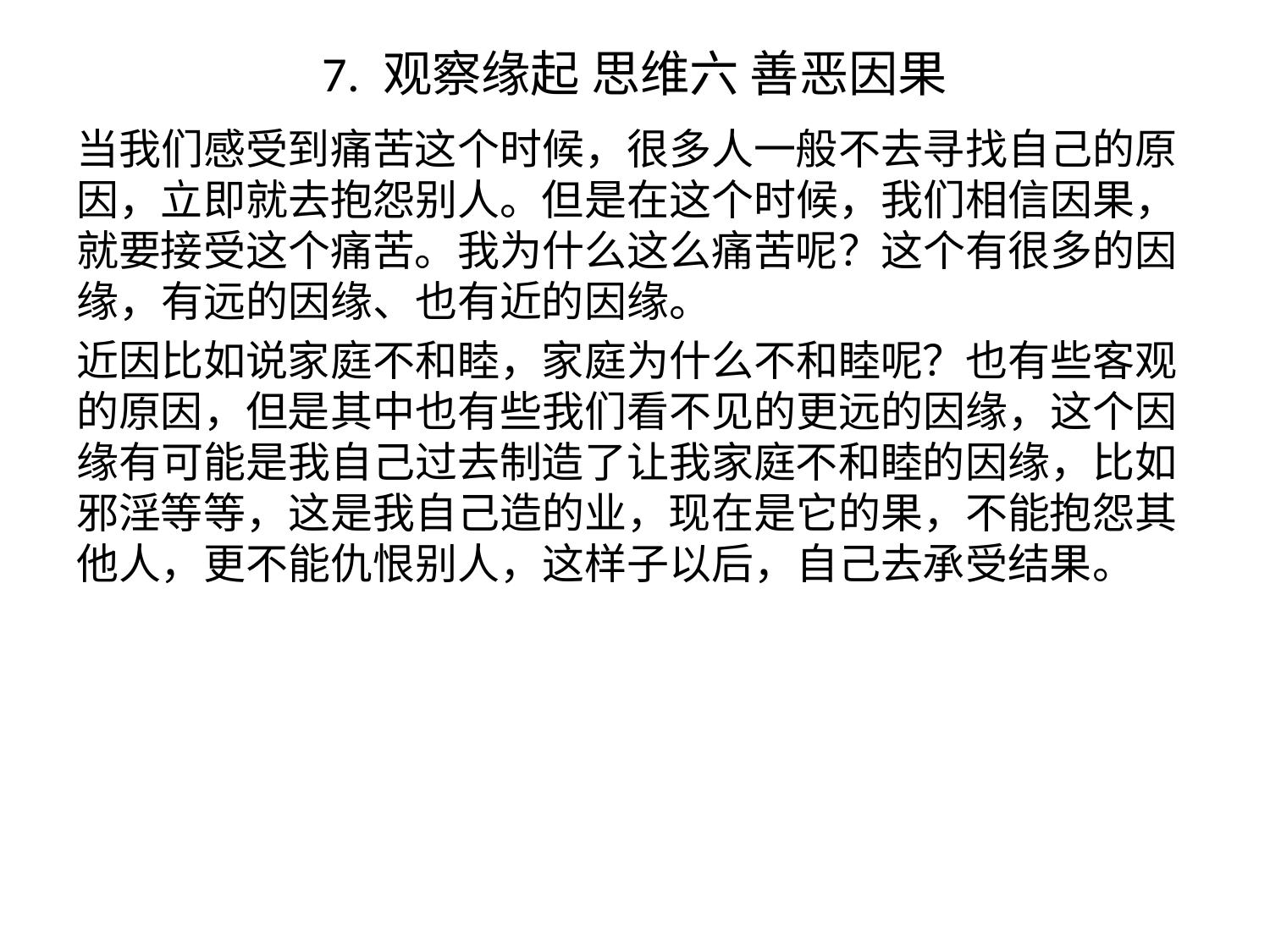

# 7. 观察缘起 思维六 善恶因果
当我们感受到痛苦这个时候，很多人一般不去寻找自己的原因，立即就去抱怨别人。但是在这个时候，我们相信因果，就要接受这个痛苦。我为什么这么痛苦呢？这个有很多的因缘，有远的因缘、也有近的因缘。
近因比如说家庭不和睦，家庭为什么不和睦呢？也有些客观的原因，但是其中也有些我们看不见的更远的因缘，这个因缘有可能是我自己过去制造了让我家庭不和睦的因缘，比如邪淫等等，这是我自己造的业，现在是它的果，不能抱怨其他人，更不能仇恨别人，这样子以后，自己去承受结果。